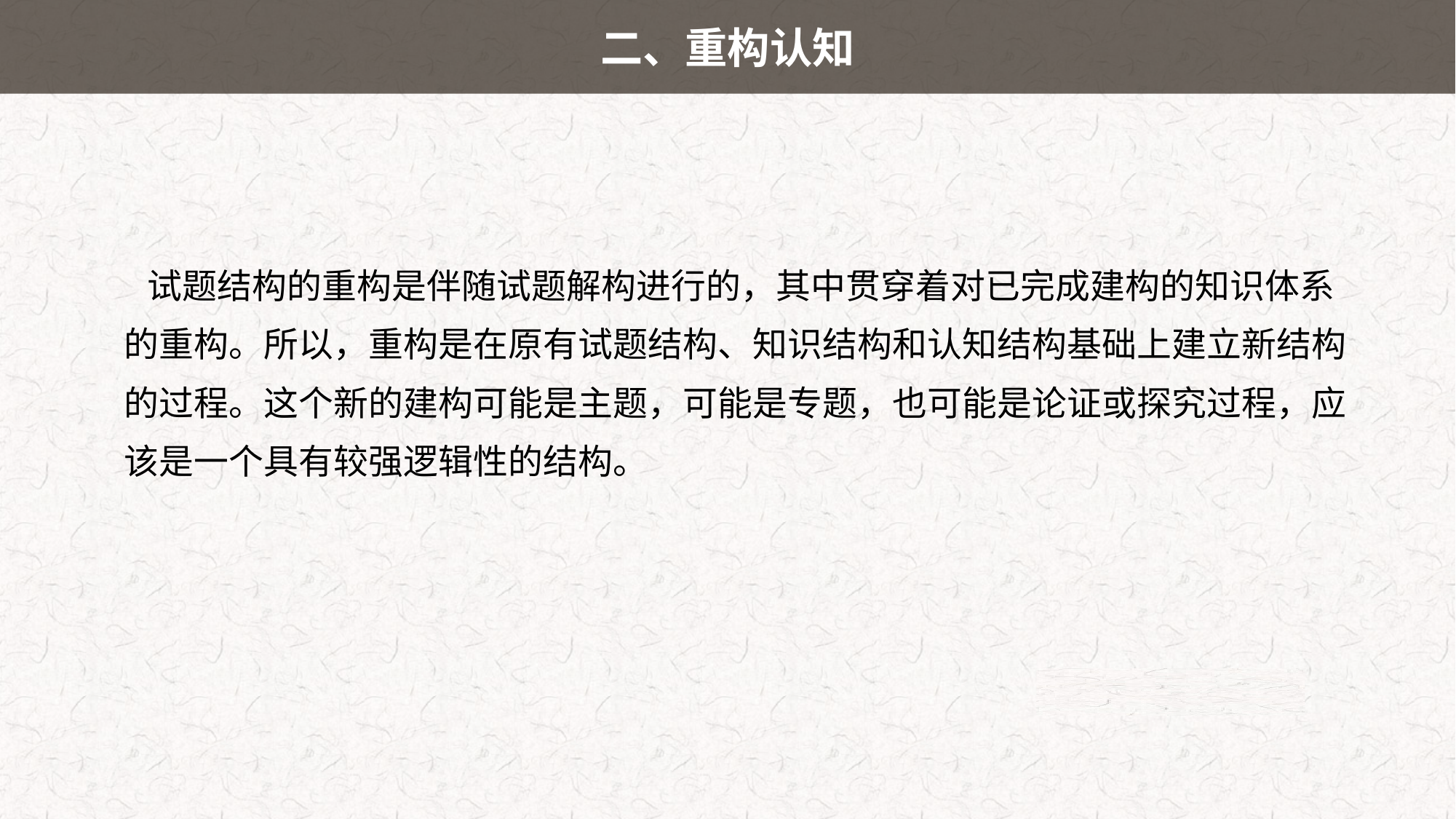

二、重构认知
      试题结构的重构是伴随试题解构进行的，其中贯穿着对已完成建构的知识体系的重构。所以，重构是在原有试题结构、知识结构和认知结构基础上建立新结构的过程。这个新的建构可能是主题，可能是专题，也可能是论证或探究过程，应该是一个具有较强逻辑性的结构。